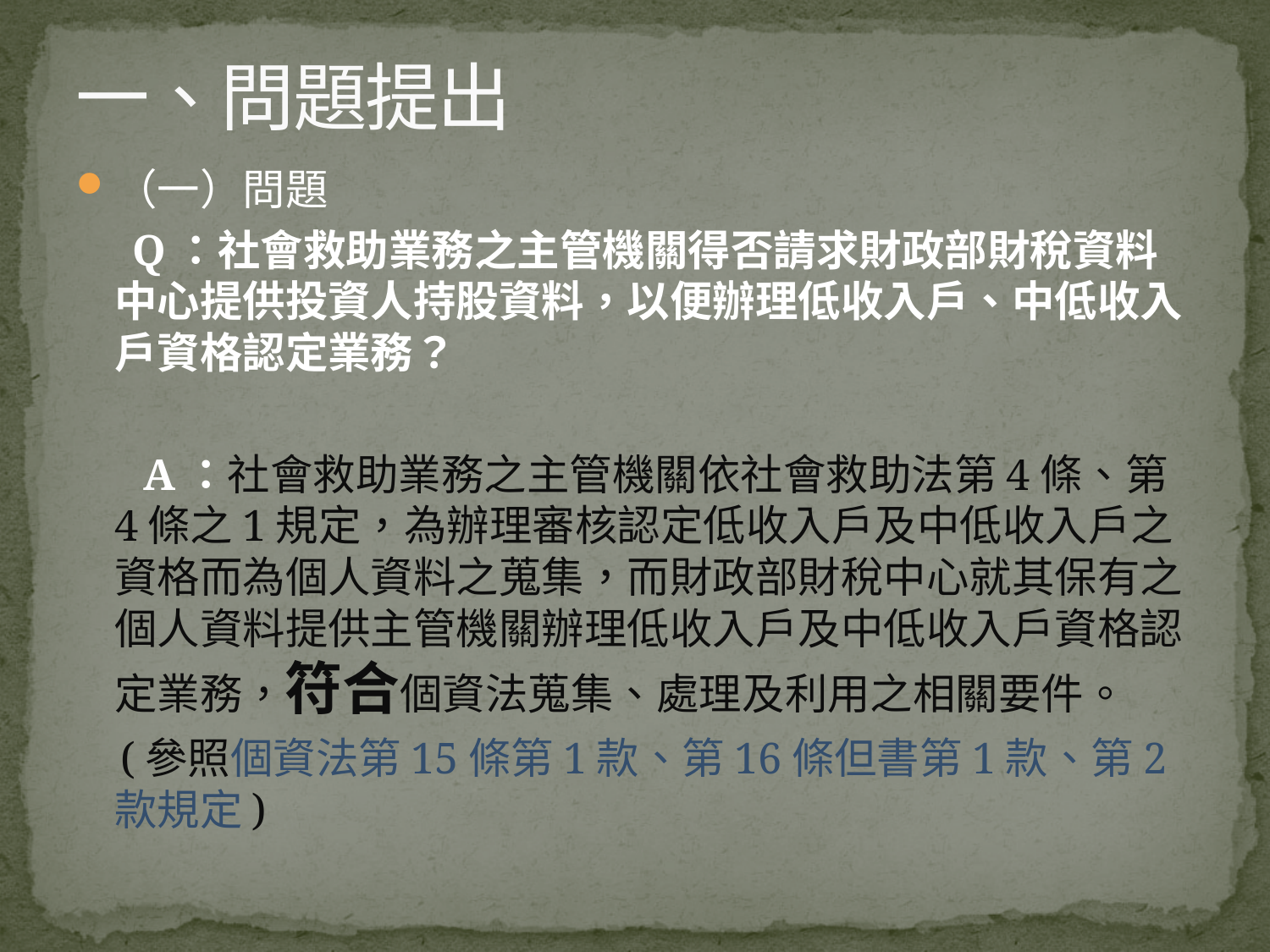

# 一、問題提出
（一）問題
     Q：社會救助業務之主管機關得否請求財政部財稅資料中心提供投資人持股資料，以便辦理低收入戶、中低收入戶資格認定業務？

      A：社會救助業務之主管機關依社會救助法第4條、第4條之1規定，為辦理審核認定低收入戶及中低收入戶之資格而為個人資料之蒐集，而財政部財稅中心就其保有之個人資料提供主管機關辦理低收入戶及中低收入戶資格認定業務，符合個資法蒐集、處理及利用之相關要件。
    (參照個資法第15條第1款、第16條但書第1款、第2款規定)